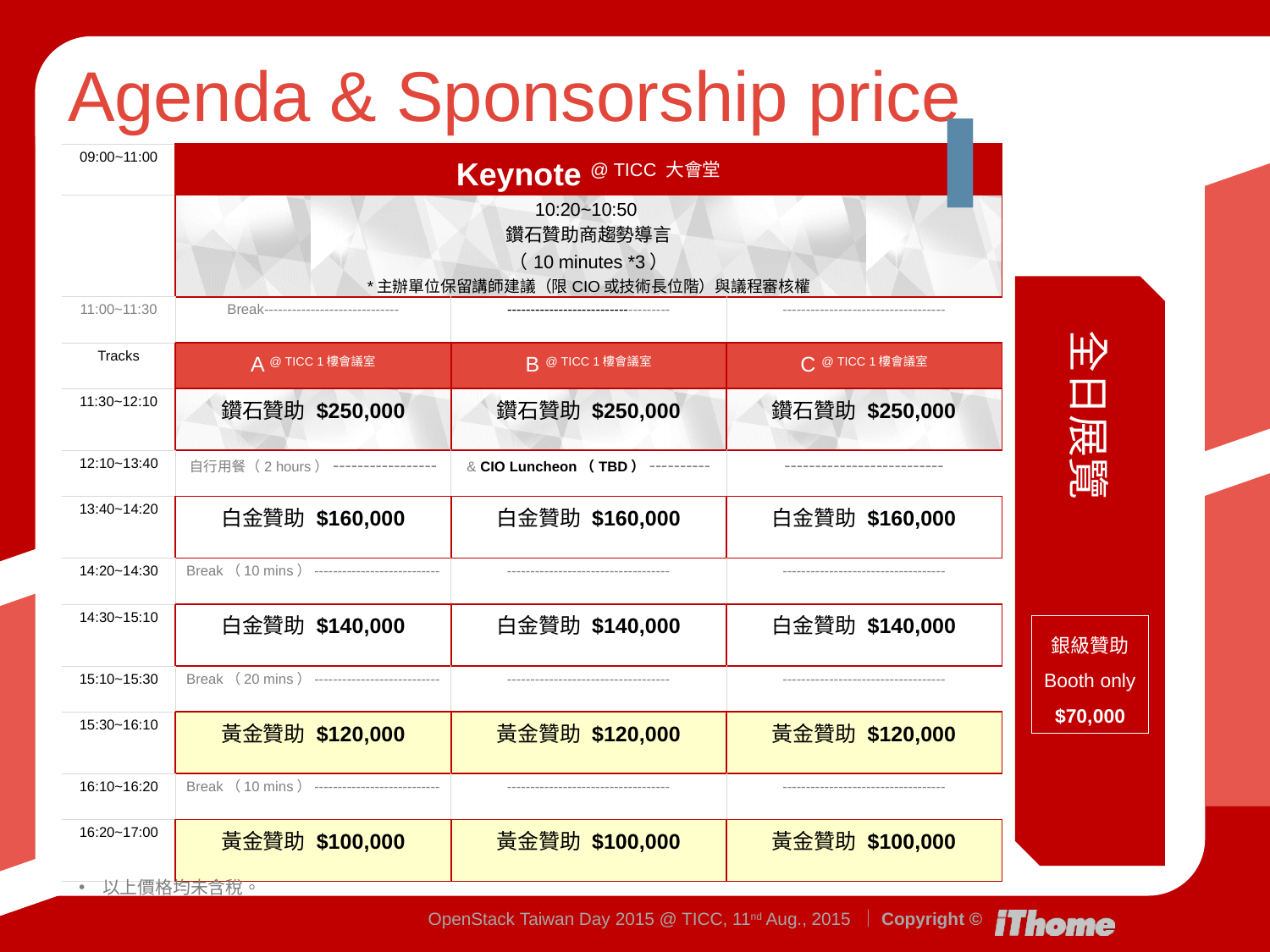

# Agenda & Sponsorship price
| 09:00~11:00 | Keynote @ TICC 大會堂 |  |  |
| --- | --- | --- | --- |
|  | 10:20~10:50 鑽石贊助商趨勢導言 （10 minutes \*3） \*主辦單位保留講師建議（限CIO或技術長位階）與議程審核權 |  |  |
| 11:00~11:30 | Break----------------------------- | ----------------------------------- | ----------------------------------- |
| Tracks | A @ TICC 1樓會議室 | B @ TICC 1樓會議室 | C @ TICC 1樓會議室 |
| 11:30~12:10 | 鑽石贊助 $250,000 | 鑽石贊助 $250,000 | 鑽石贊助 $250,000 |
| 12:10~13:40 | 自行用餐（2 hours）----------------- | & CIO Luncheon（TBD）---------- | -------------------------- |
| 13:40~14:20 | 白金贊助 $160,000 | 白金贊助 $160,000 | 白金贊助 $160,000 |
| 14:20~14:30 | Break（10 mins）--------------------------- | ----------------------------------- | ----------------------------------- |
| 14:30~15:10 | 白金贊助 $140,000 | 白金贊助 $140,000 | 白金贊助 $140,000 |
| 15:10~15:30 | Break（20 mins）--------------------------- | ----------------------------------- | ----------------------------------- |
| 15:30~16:10 | 黃金贊助 $120,000 | 黃金贊助 $120,000 | 黃金贊助 $120,000 |
| 16:10~16:20 | Break（10 mins）--------------------------- | ----------------------------------- | ----------------------------------- |
| 16:20~17:00 | 黃金贊助 $100,000 | 黃金贊助 $100,000 | 黃金贊助 $100,000 |

  全日展覽
銀級贊助
Booth only
$70,000
以上價格均未含稅。